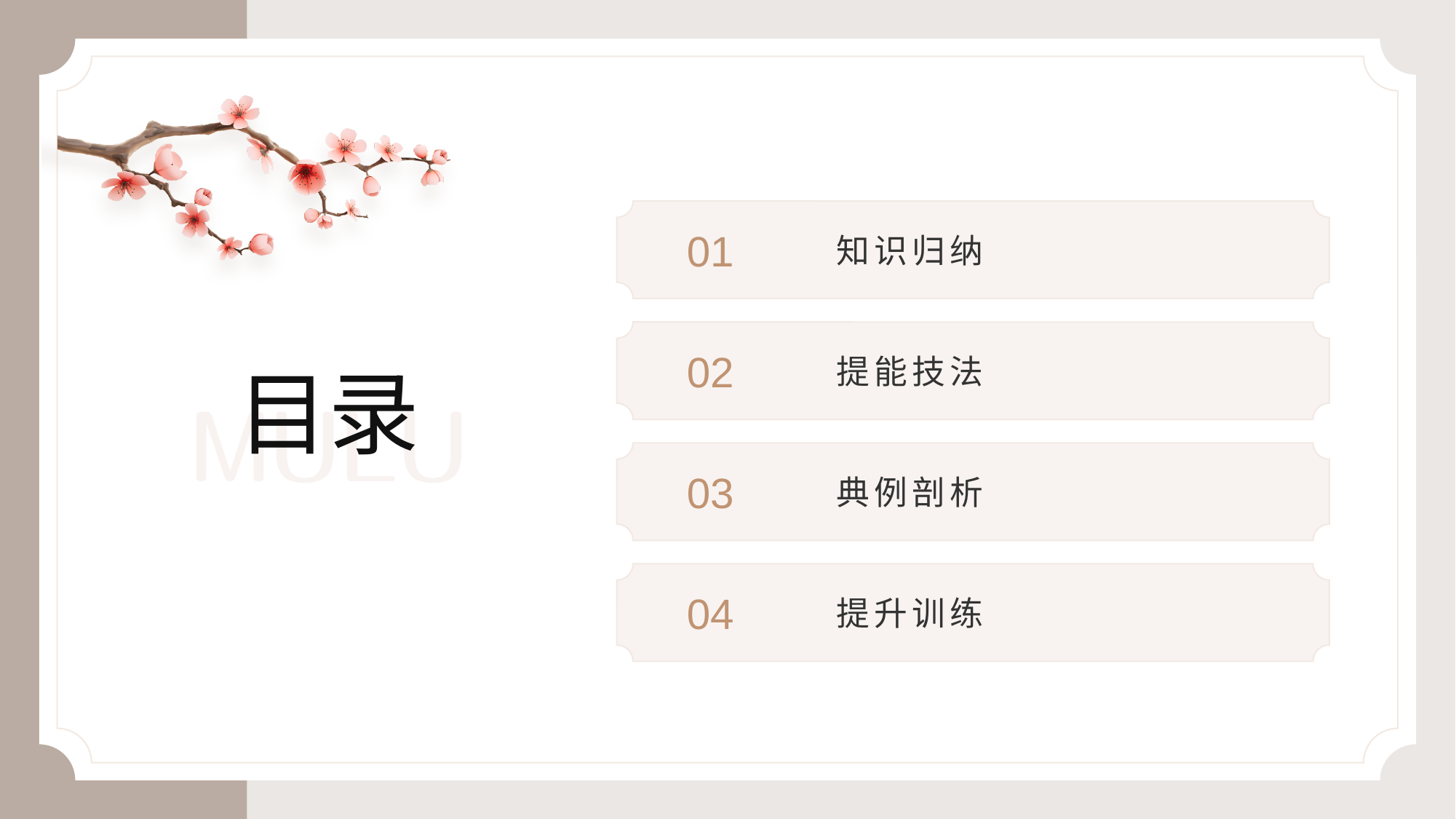

01
知识归纳

02
提能技法
# 目录

03
典例剖析

04
提升训练